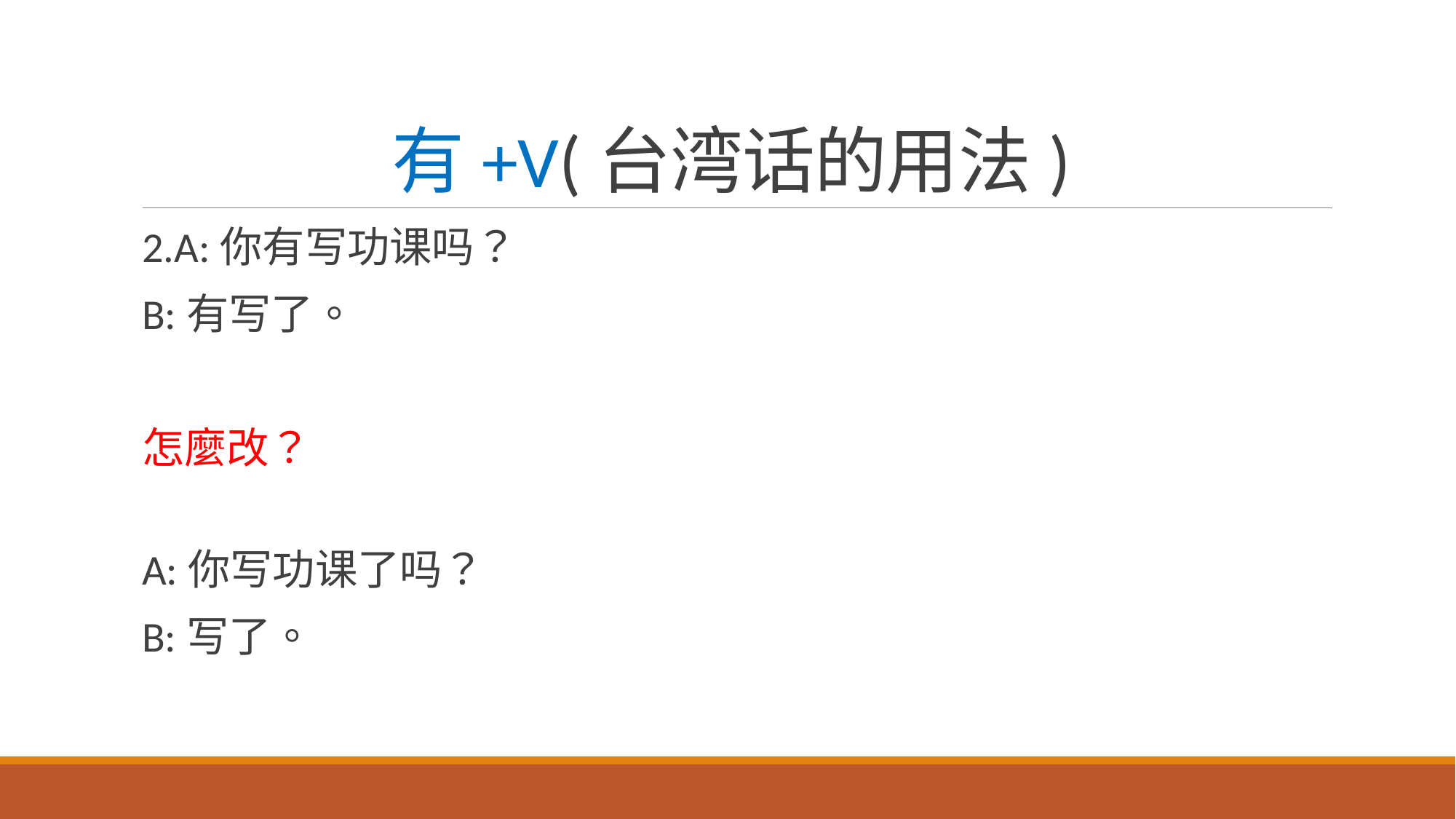

# 有+V(台湾话的用法)
2.A:你有写功课吗？
B:有写了。

怎麼改？

A:你写功课了吗？
B:写了。